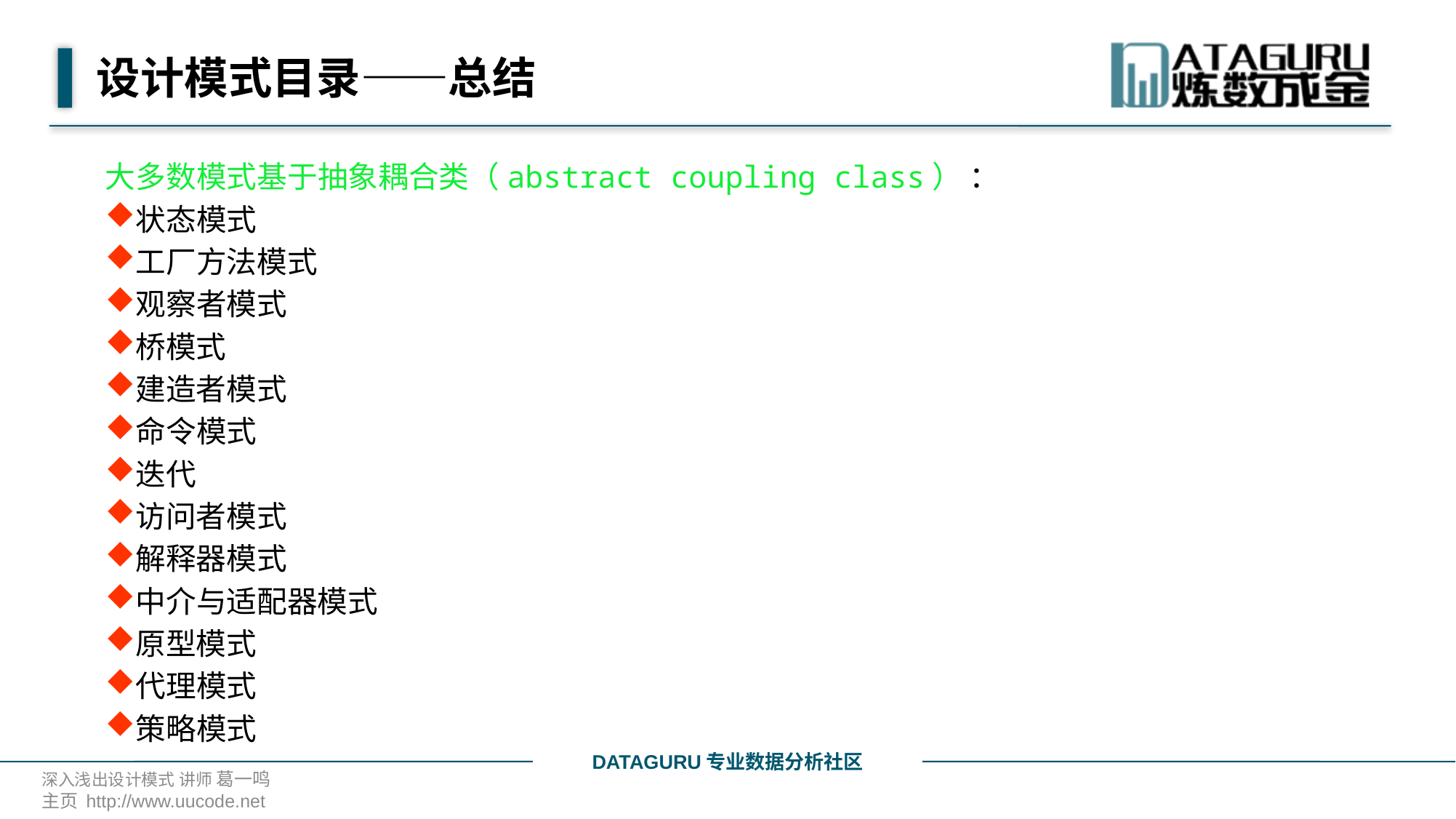

# 设计模式目录——总结
大多数模式基于抽象耦合类（abstract coupling class） ：
状态模式
工厂方法模式
观察者模式
桥模式
建造者模式
命令模式
迭代
访问者模式
解释器模式
中介与适配器模式
原型模式
代理模式
策略模式